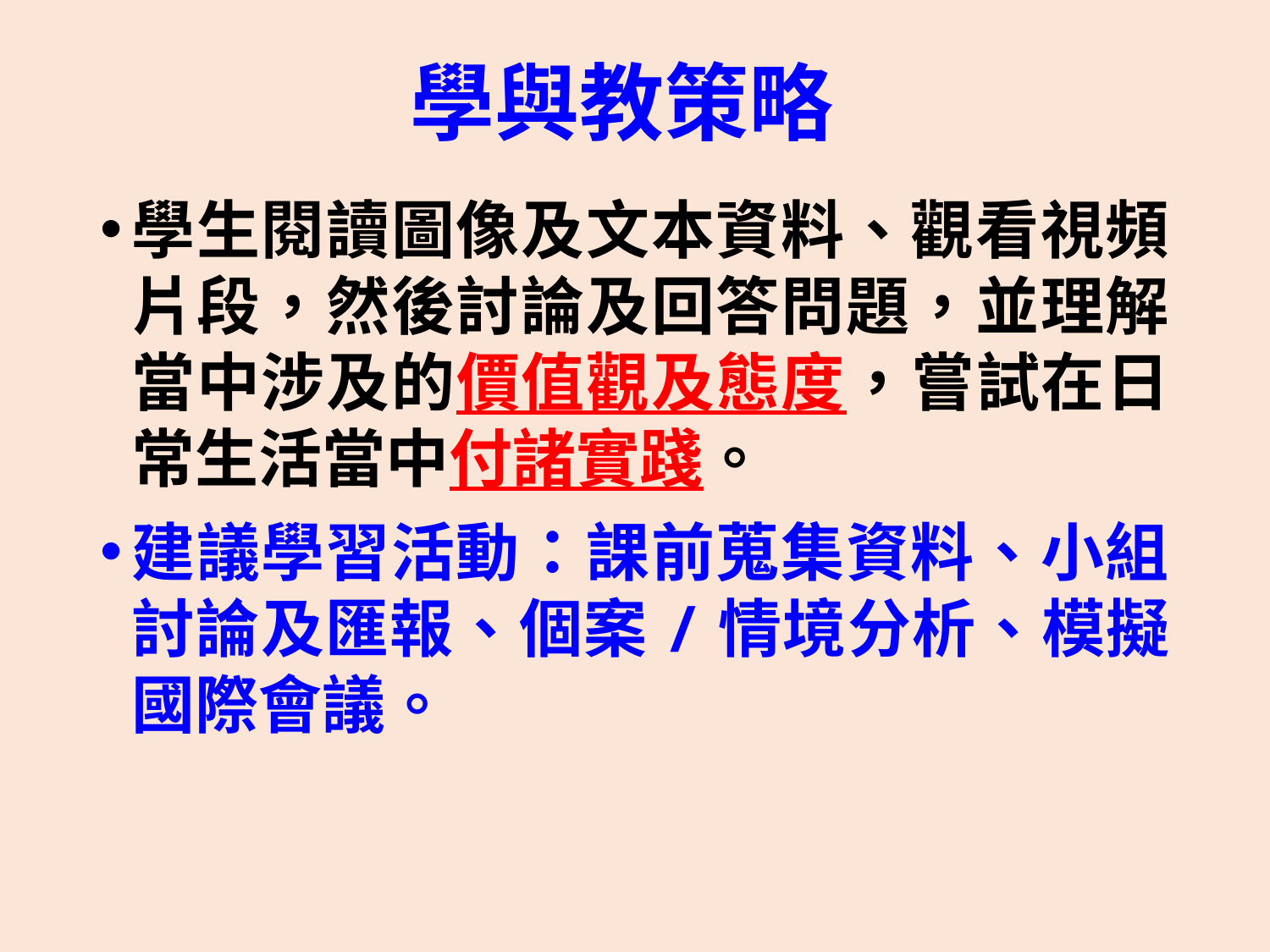

# 學與教策略
學生閱讀圖像及文本資料、觀看視頻片段，然後討論及回答問題，並理解當中涉及的價值觀及態度，嘗試在日常生活當中付諸實踐。
建議學習活動：課前蒐集資料、小組討論及匯報、個案/情境分析、模擬國際會議。